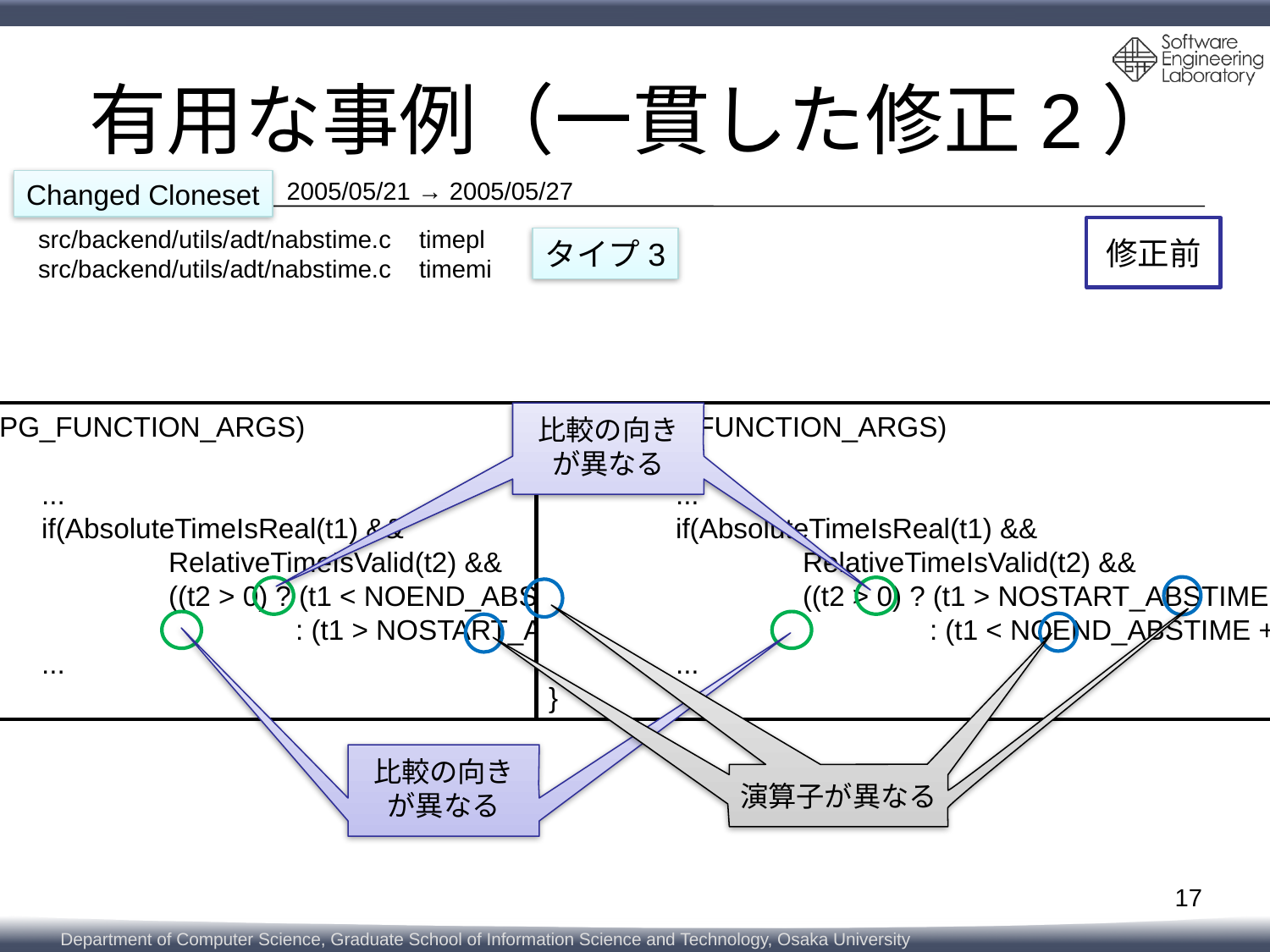

# 有用な事例（一貫した修正2）
2005/05/21 → 2005/05/27
Changed Cloneset
src/backend/utils/adt/nabstime.c	timepl
src/backend/utils/adt/nabstime.c	timemi
修正前
タイプ3
timepl(PG_FUNCTION_ARGS)
{
	...
	if(AbsoluteTimeIsReal(t1) &&
		RelativeTimeIsValid(t2) &&
		((t2 > 0) ? (t1 < NOEND_ABSTIME - t2)
			: (t1 > NOSTART_ABSTIME - t2)))
	...
}

比較の向き
が異なる
timemi(PG_FUNCTION_ARGS)
{
	...
	if(AbsoluteTimeIsReal(t1) &&
		RelativeTimeIsValid(t2) &&
		((t2 > 0) ? (t1 > NOSTART_ABSTIME + t2)
			: (t1 < NOEND_ABSTIME + t2)))
	...
}

比較の向き
が異なる
演算子が異なる
17